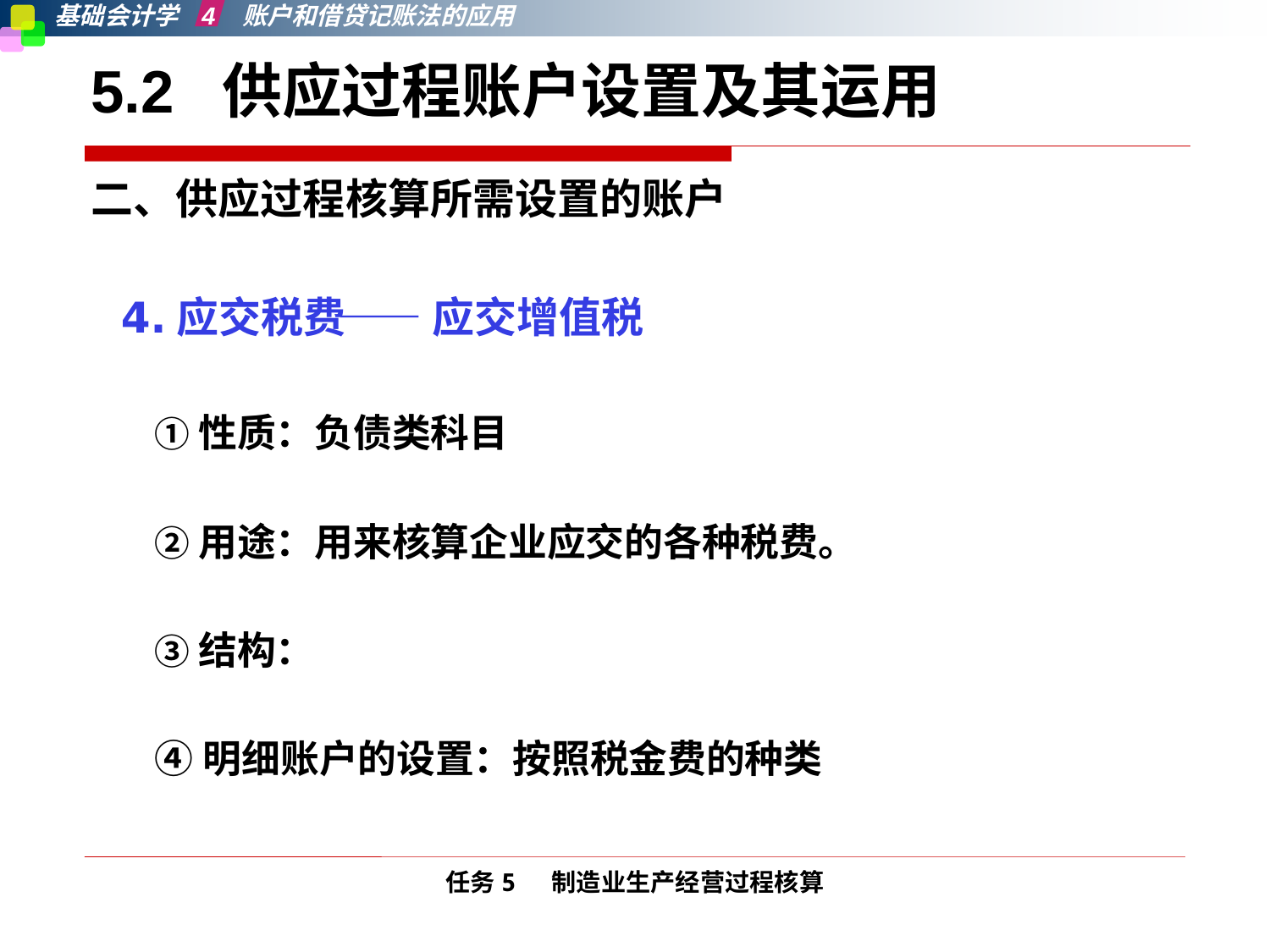

5.2  供应过程账户设置及其运用
二、供应过程核算所需设置的账户

  4.应交税费

①性质：负债类科目

②用途：用来核算企业应交的各种税费。

③结构：

④明细账户的设置：按照税金费的种类
——应交增值税
任务5  制造业生产经营过程核算